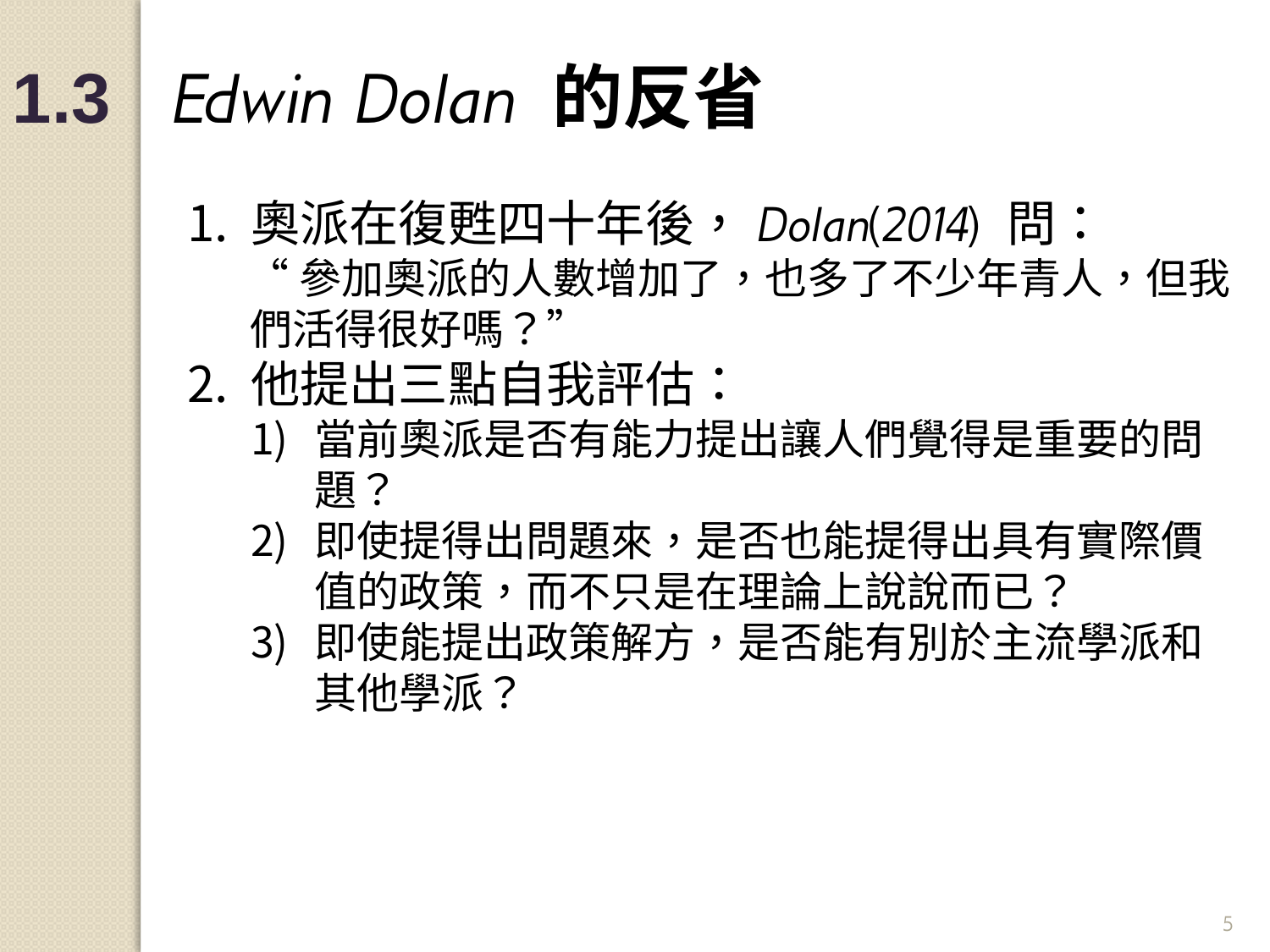

1.3   Edwin Dolan 的反省
奧派在復甦四十年後，Dolan(2014) 問：
“參加奧派的人數增加了，也多了不少年青人，但我們活得很好嗎？”
他提出三點自我評估：
當前奧派是否有能力提出讓人們覺得是重要的問題？
即使提得出問題來，是否也能提得出具有實際價值的政策，而不只是在理論上說說而已？
即使能提出政策解方，是否能有別於主流學派和其他學派？

5